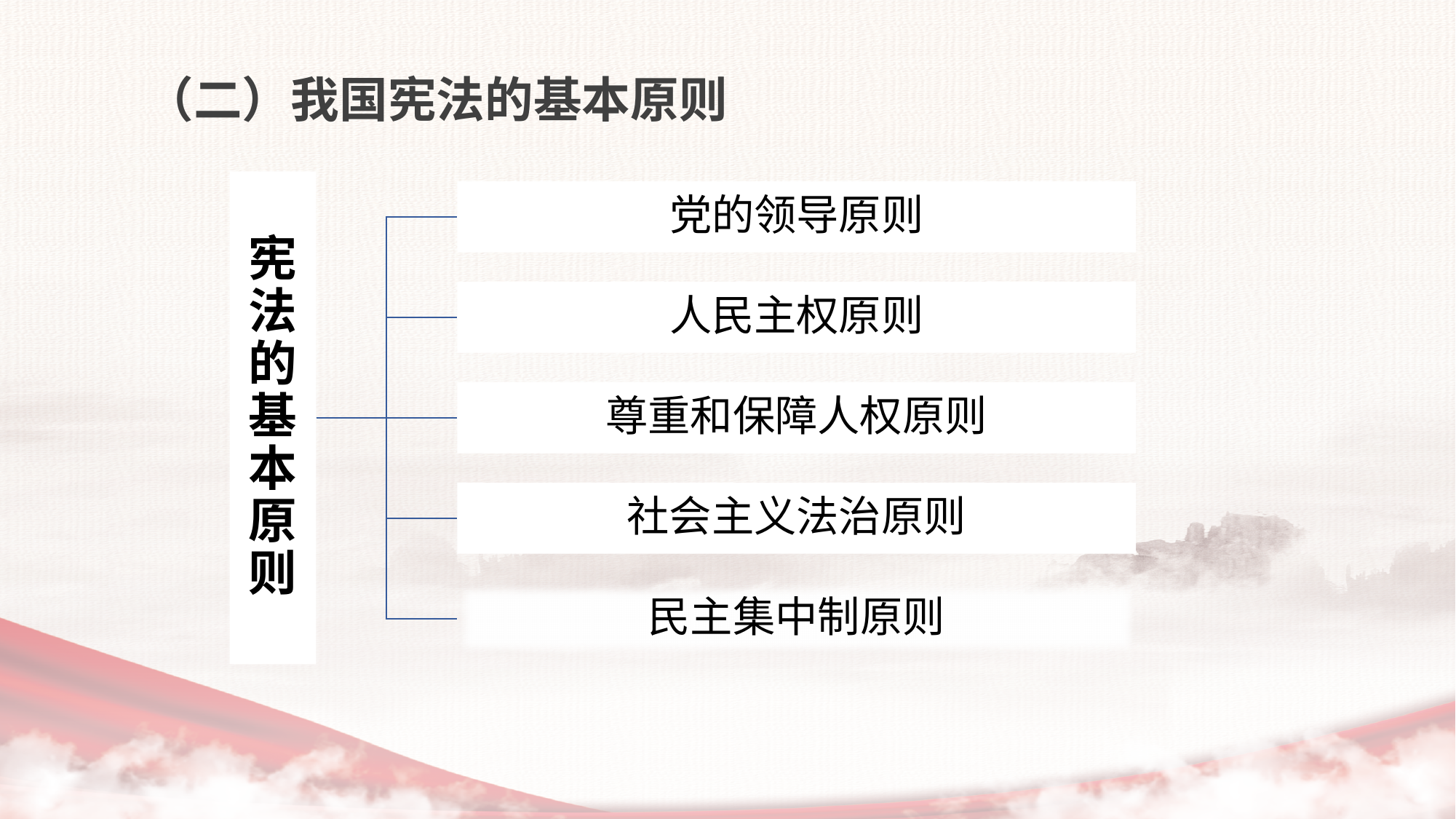

（二）我国宪法的基本原则

宪法的基本原则
党的领导原则
人民主权原则
尊重和保障人权原则
社会主义法治原则
民主集中制原则